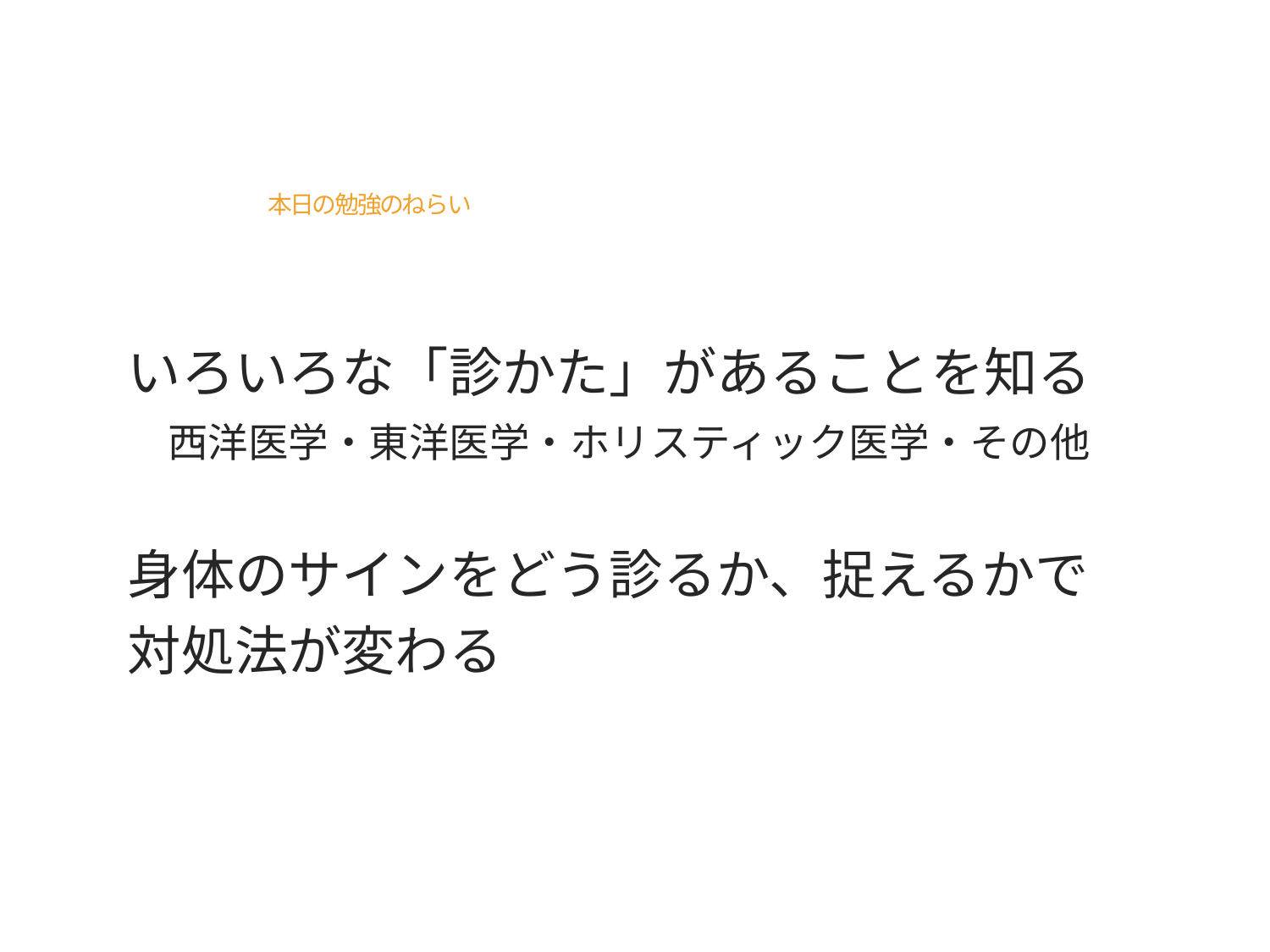

# 本日の勉強のねらい

いろいろな「診かた」があることを知る
　西洋医学・東洋医学・ホリスティック医学・その他

身体のサインをどう診るか、捉えるかで
対処法が変わる